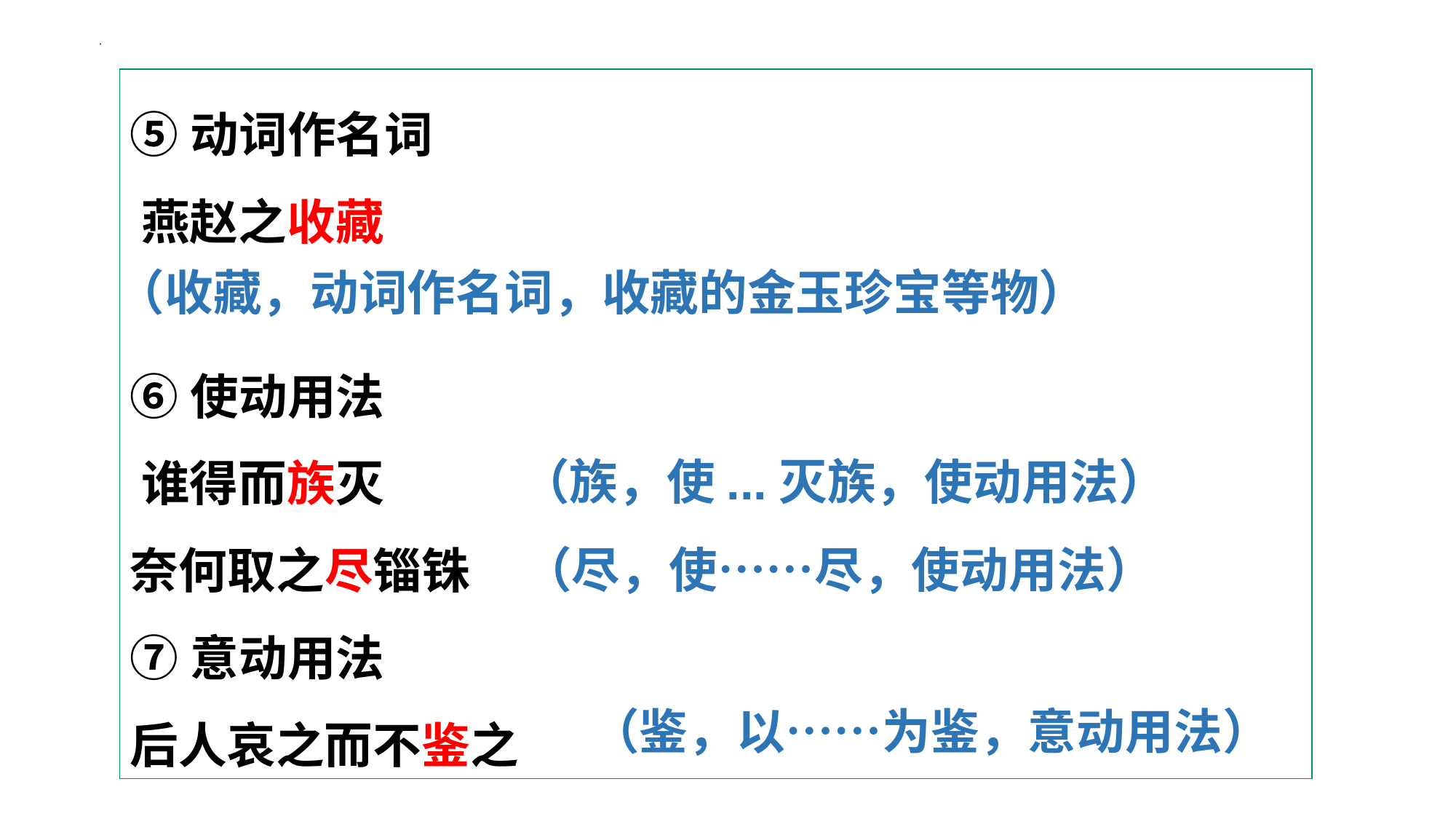

⑤动词作名词
 燕赵之收藏

⑥使动用法
 谁得而族灭
奈何取之尽锱铢
⑦意动用法
后人哀之而不鉴之
（收藏，动词作名词，收藏的金玉珍宝等物）
（族，使...灭族，使动用法）
（尽，使……尽，使动用法）
（鉴，以……为鉴，意动用法）